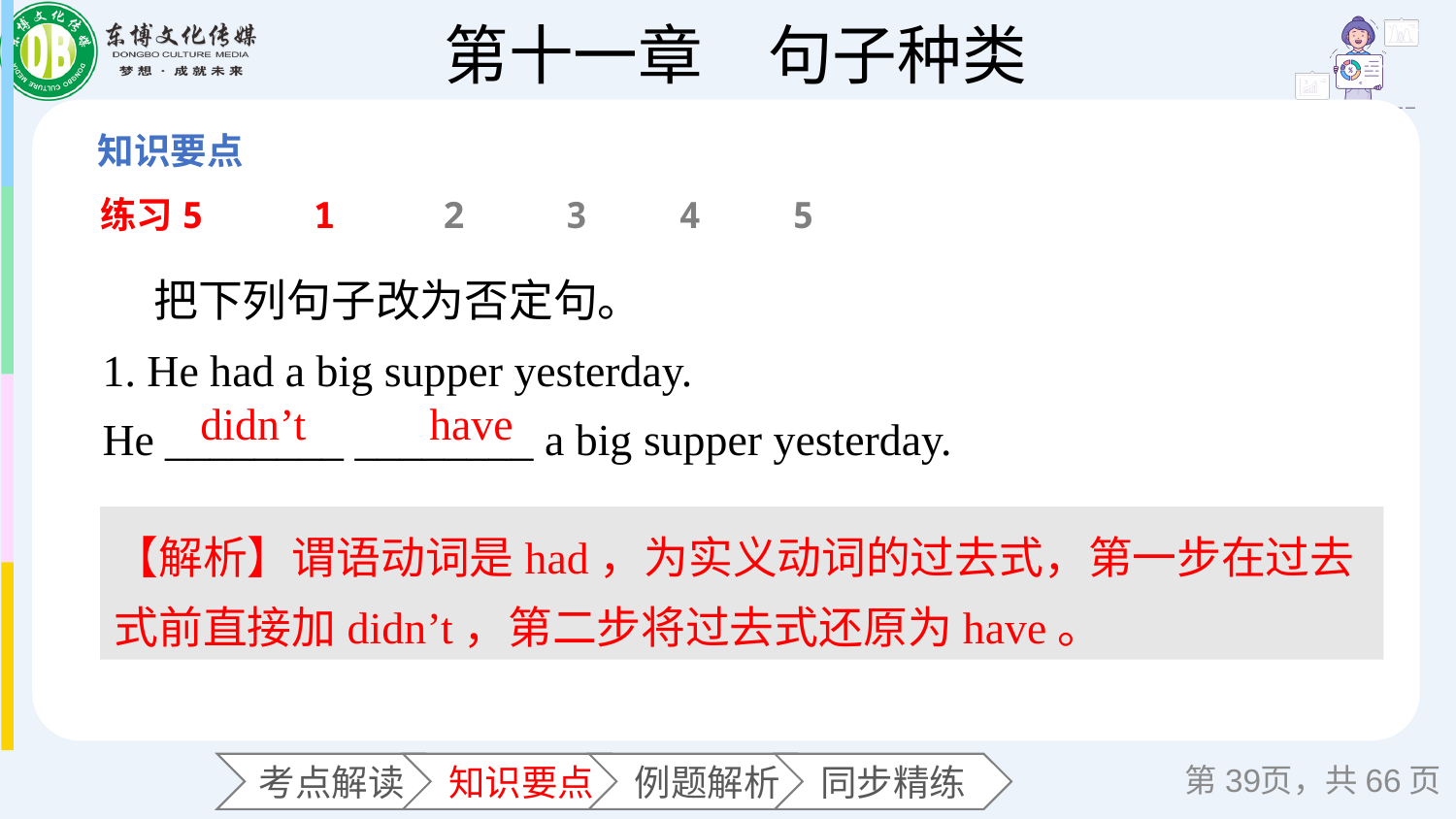

练习5
1
2
3
4
5
    把下列句子改为否定句。
1. He had a big supper yesterday.
He ________ ________ a big supper yesterday.
have
 didn’t
【解析】谓语动词是had，为实义动词的过去式，第一步在过去式前直接加didn’t，第二步将过去式还原为have。
第39页，共66页